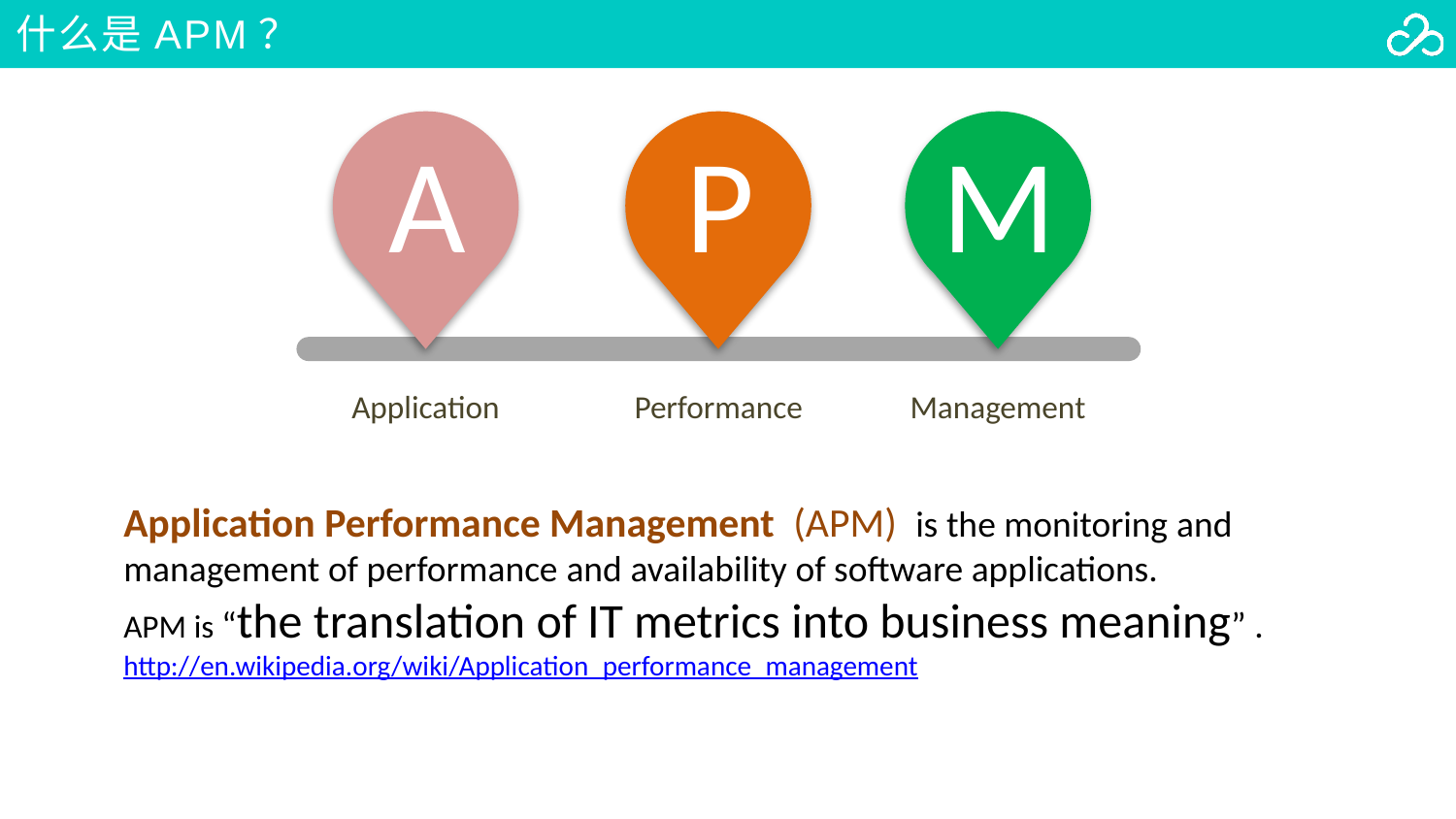

# 什么是APM？

A
P
M

Management
Application
Performance
Application Performance Management  (APM)  is the monitoring and management of performance and availability of software applications.
APM is “the translation of IT metrics into business meaning” .
http://en.wikipedia.org/wiki/Application_performance_management